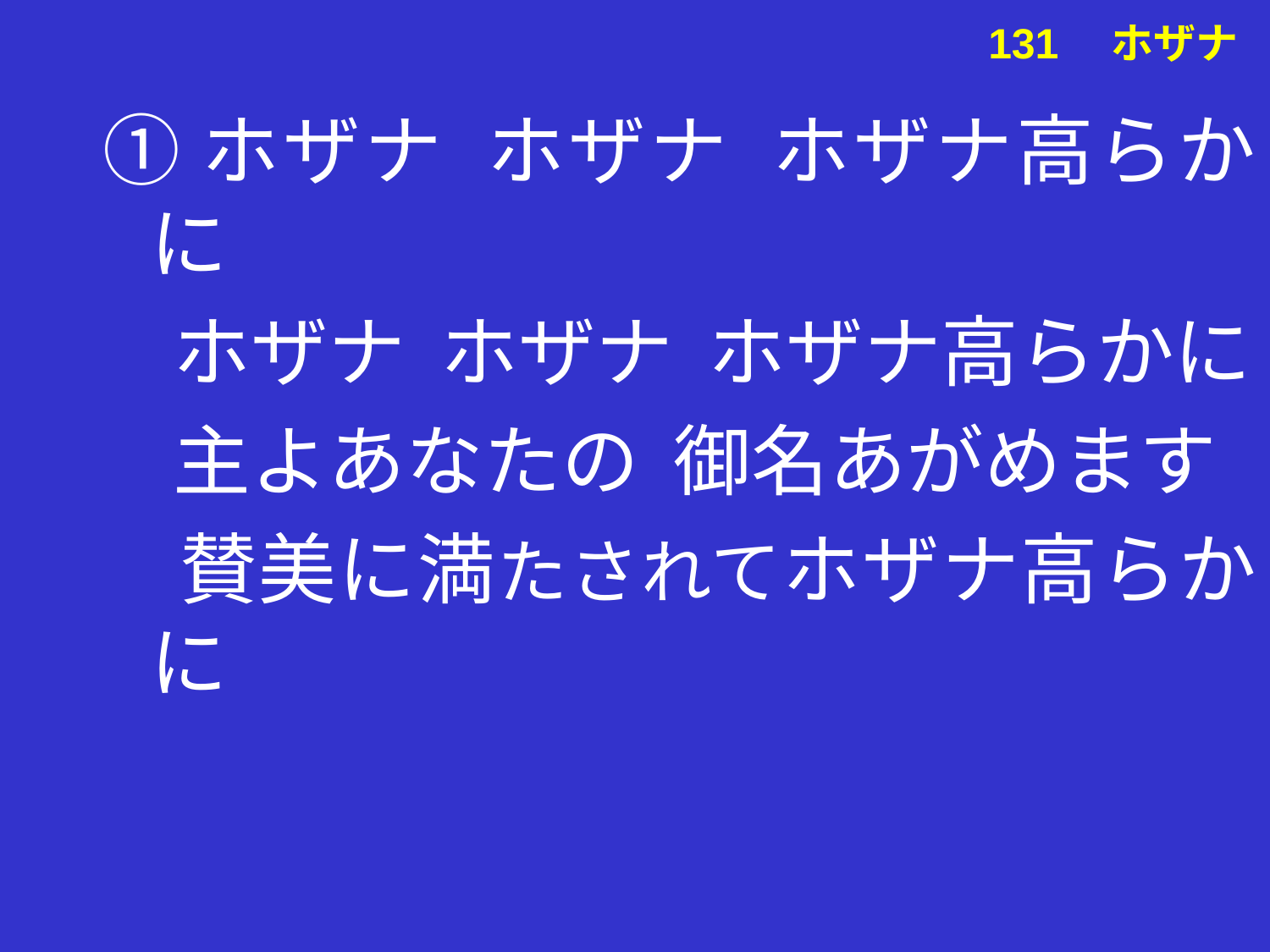

①ホザナ  ホザナ  ホザナ高らかに
   ホザナ  ホザナ  ホザナ高らかに
   主よあなたの  御名あがめます
   賛美に満たされてホザナ高らかに

# 131　ホザナ